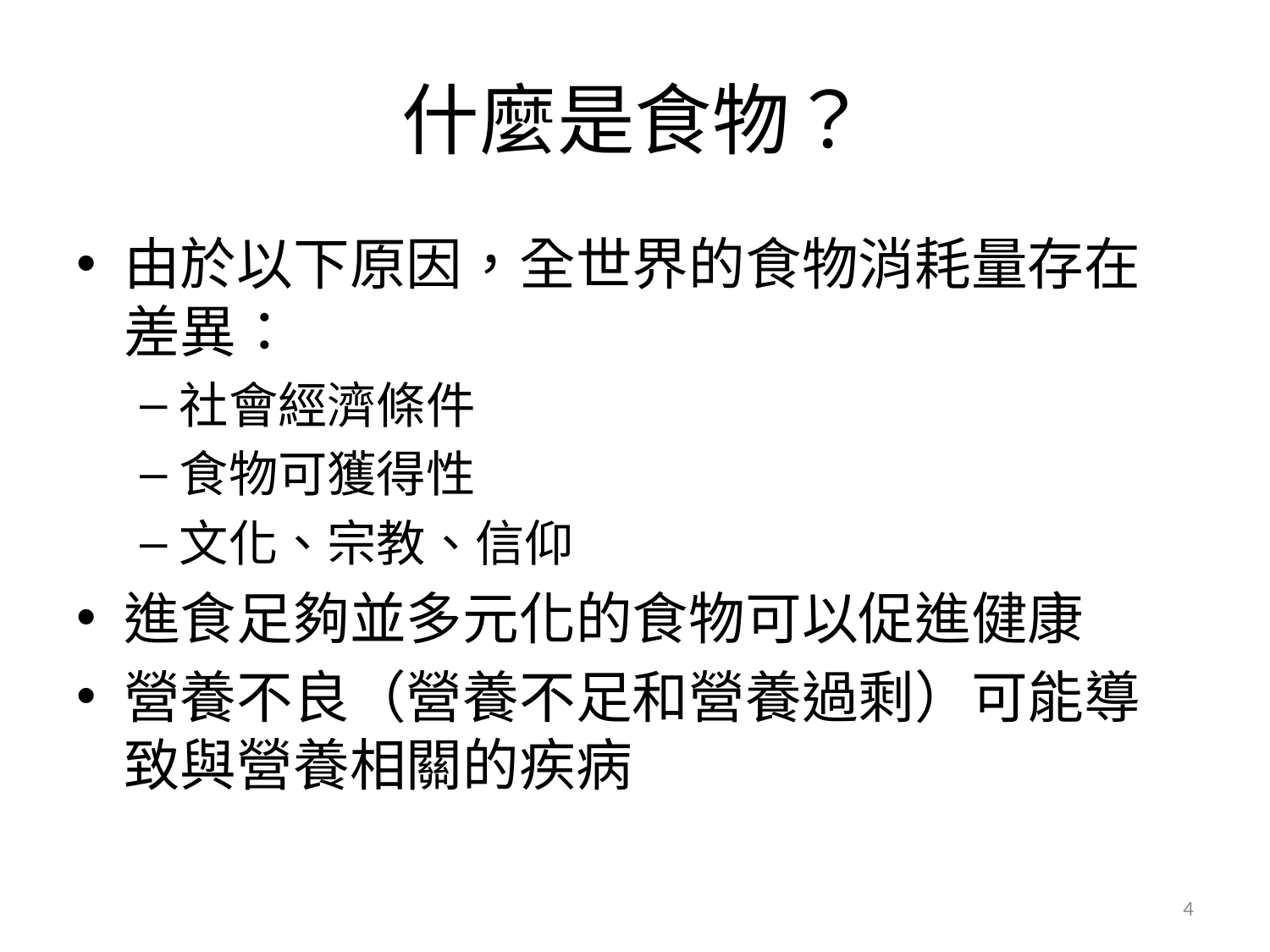

# 什麼是食物？
由於以下原因，全世界的食物消耗量存在差異：
社會經濟條件
食物可獲得性
文化、宗教、信仰
進食足夠並多元化的食物可以促進健康
營養不良（營養不足和營養過剩）可能導致與營養相關的疾病
4